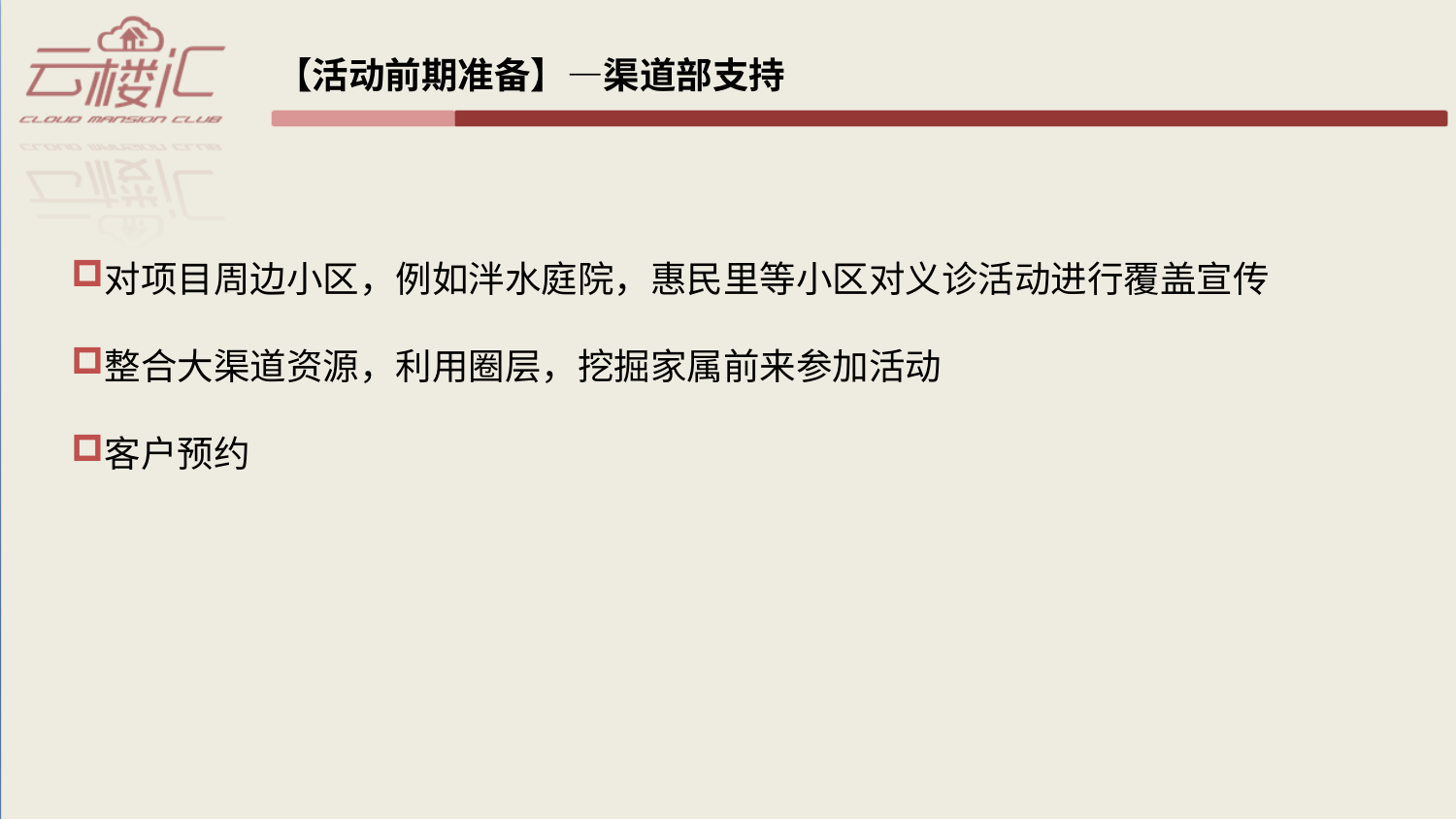

【活动前期准备】—渠道部支持
对项目周边小区，例如泮水庭院，惠民里等小区对义诊活动进行覆盖宣传
整合大渠道资源，利用圈层，挖掘家属前来参加活动
客户预约